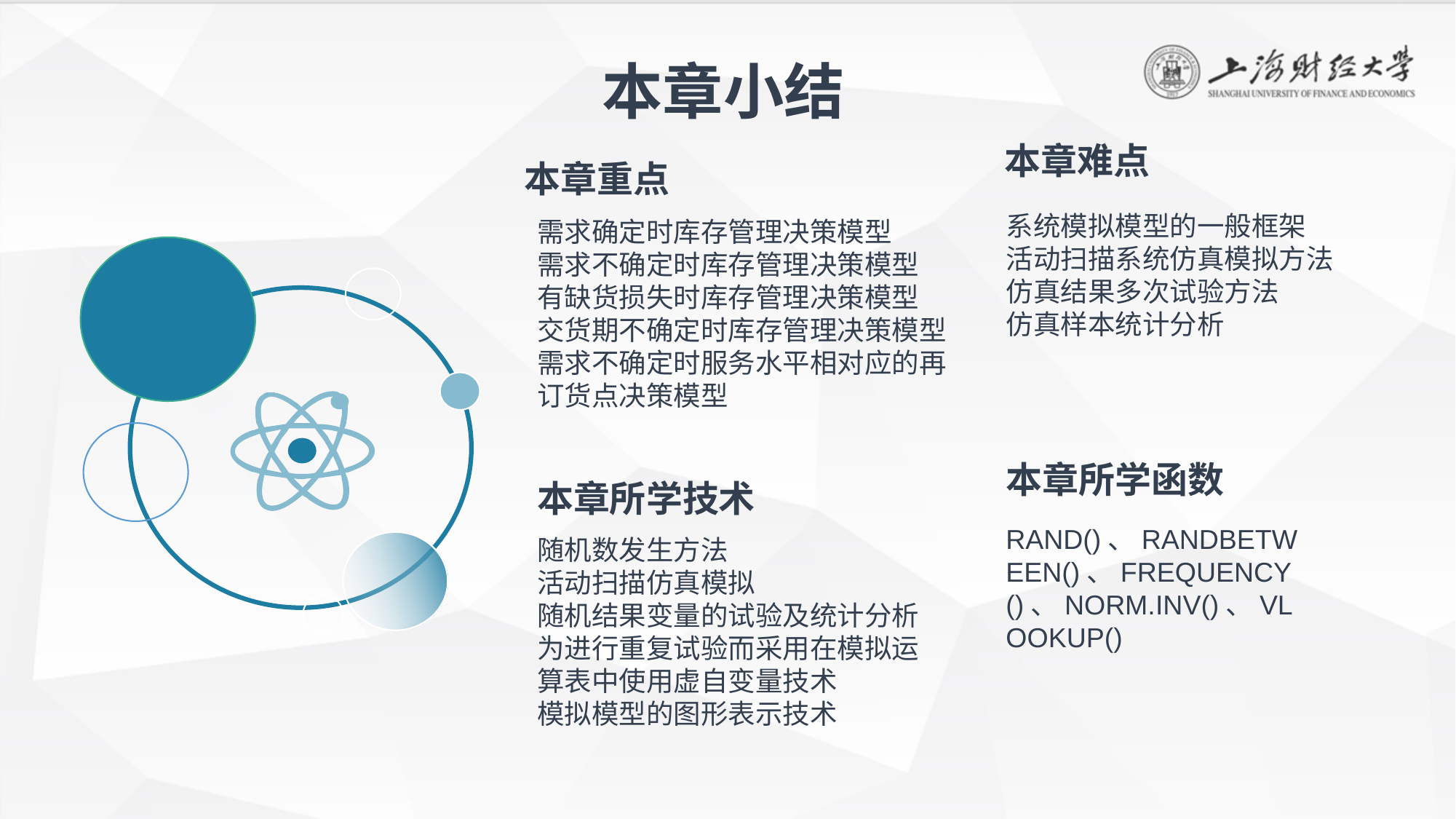

本章小结
本章难点
本章重点
系统模拟模型的一般框架
活动扫描系统仿真模拟方法
仿真结果多次试验方法
仿真样本统计分析
需求确定时库存管理决策模型
需求不确定时库存管理决策模型
有缺货损失时库存管理决策模型
交货期不确定时库存管理决策模型
需求不确定时服务水平相对应的再订货点决策模型

本章所学函数
本章所学技术
RAND()、RANDBETWEEN()、FREQUENCY()、NORM.INV()、VLOOKUP()
随机数发生方法
活动扫描仿真模拟
随机结果变量的试验及统计分析
为进行重复试验而采用在模拟运算表中使用虚自变量技术
模拟模型的图形表示技术